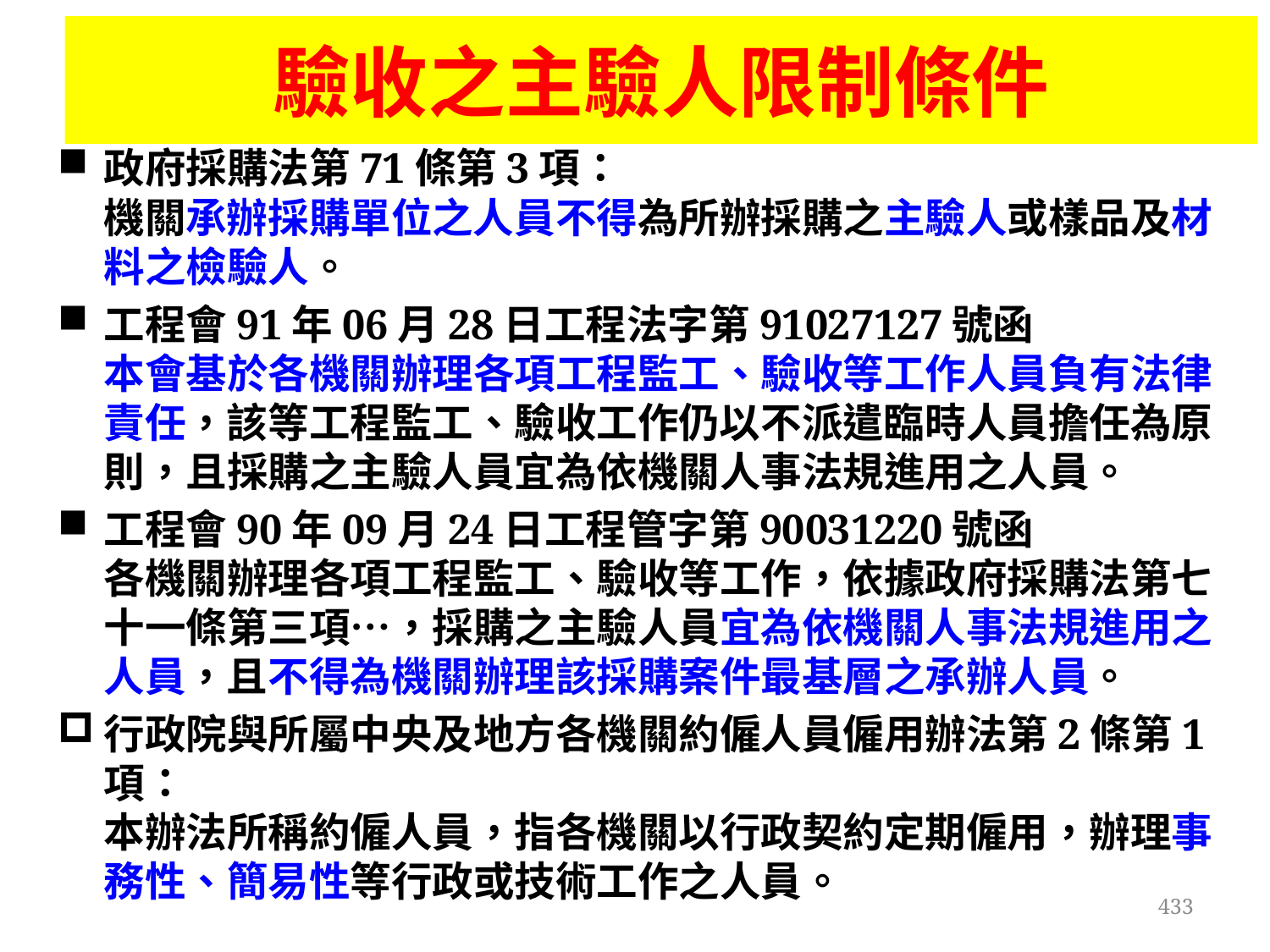

# 驗收之主驗人限制條件
政府採購法第71條第3項：
機關承辦採購單位之人員不得為所辦採購之主驗人或樣品及材料之檢驗人。
工程會91年06月28日工程法字第91027127號函
本會基於各機關辦理各項工程監工、驗收等工作人員負有法律責任，該等工程監工、驗收工作仍以不派遣臨時人員擔任為原則，且採購之主驗人員宜為依機關人事法規進用之人員。
工程會90年09月24日工程管字第90031220號函
各機關辦理各項工程監工、驗收等工作，依據政府採購法第七十一條第三項…，採購之主驗人員宜為依機關人事法規進用之人員，且不得為機關辦理該採購案件最基層之承辦人員。
行政院與所屬中央及地方各機關約僱人員僱用辦法第2條第1項：
本辦法所稱約僱人員，指各機關以行政契約定期僱用，辦理事務性、簡易性等行政或技術工作之人員。

433